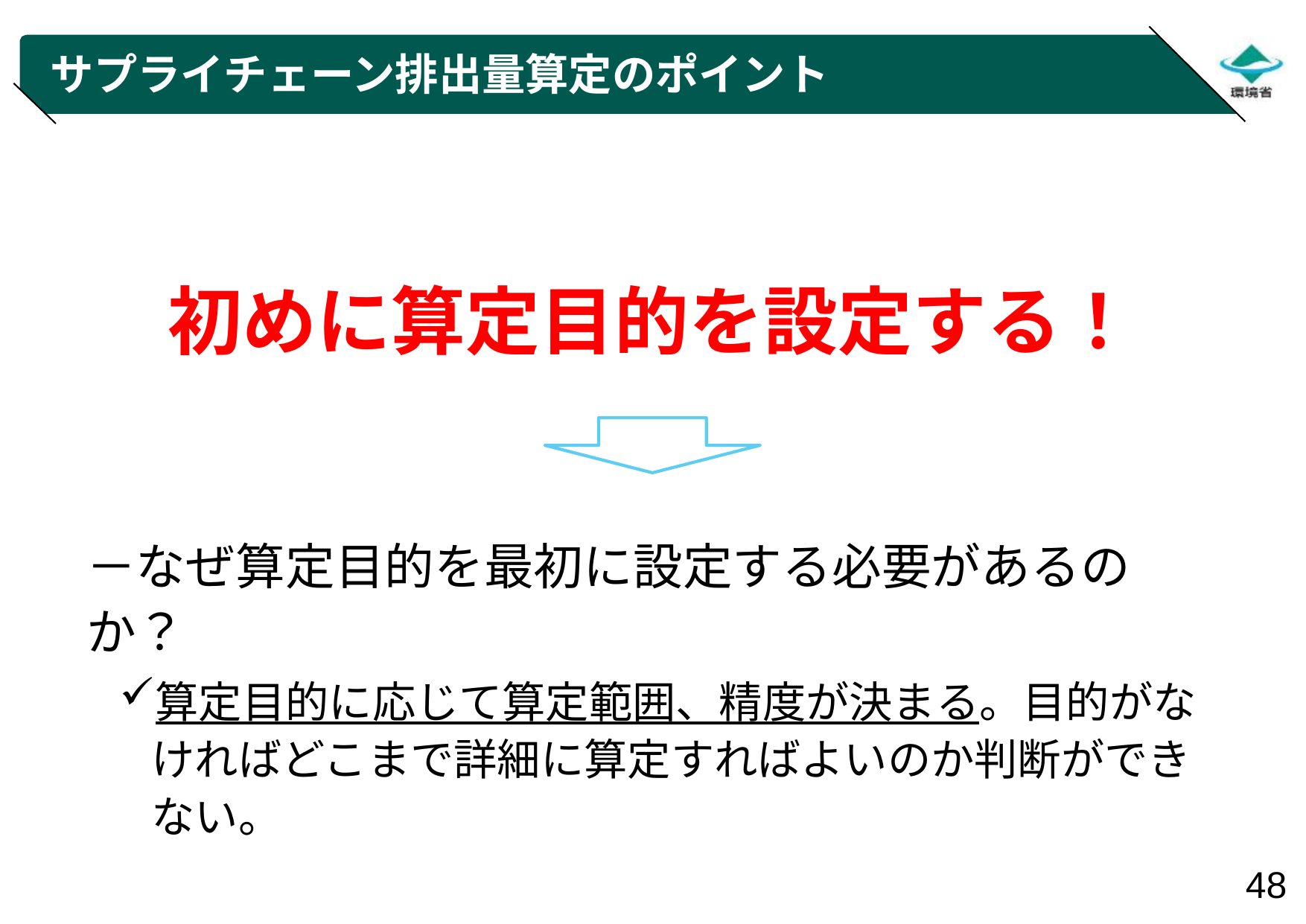

# サプライチェーン排出量算定のポイント
初めに算定目的を設定する！

－なぜ算定目的を最初に設定する必要があるのか？
算定目的に応じて算定範囲、精度が決まる。目的がなければどこまで詳細に算定すればよいのか判断ができない。